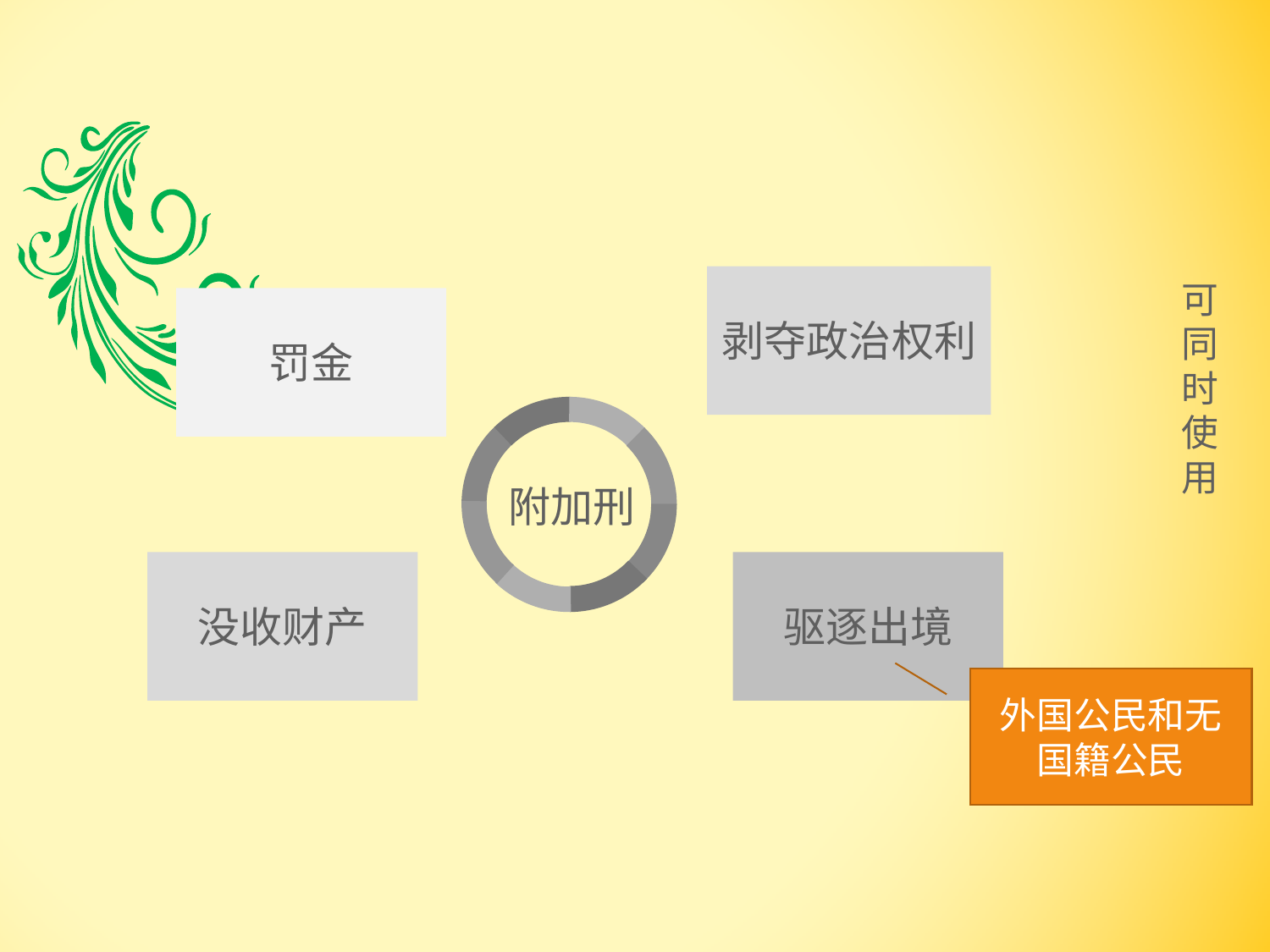

剥夺政治权利
可同时使用
罚金

附加刑
没收财产
驱逐出境
外国公民和无国籍公民